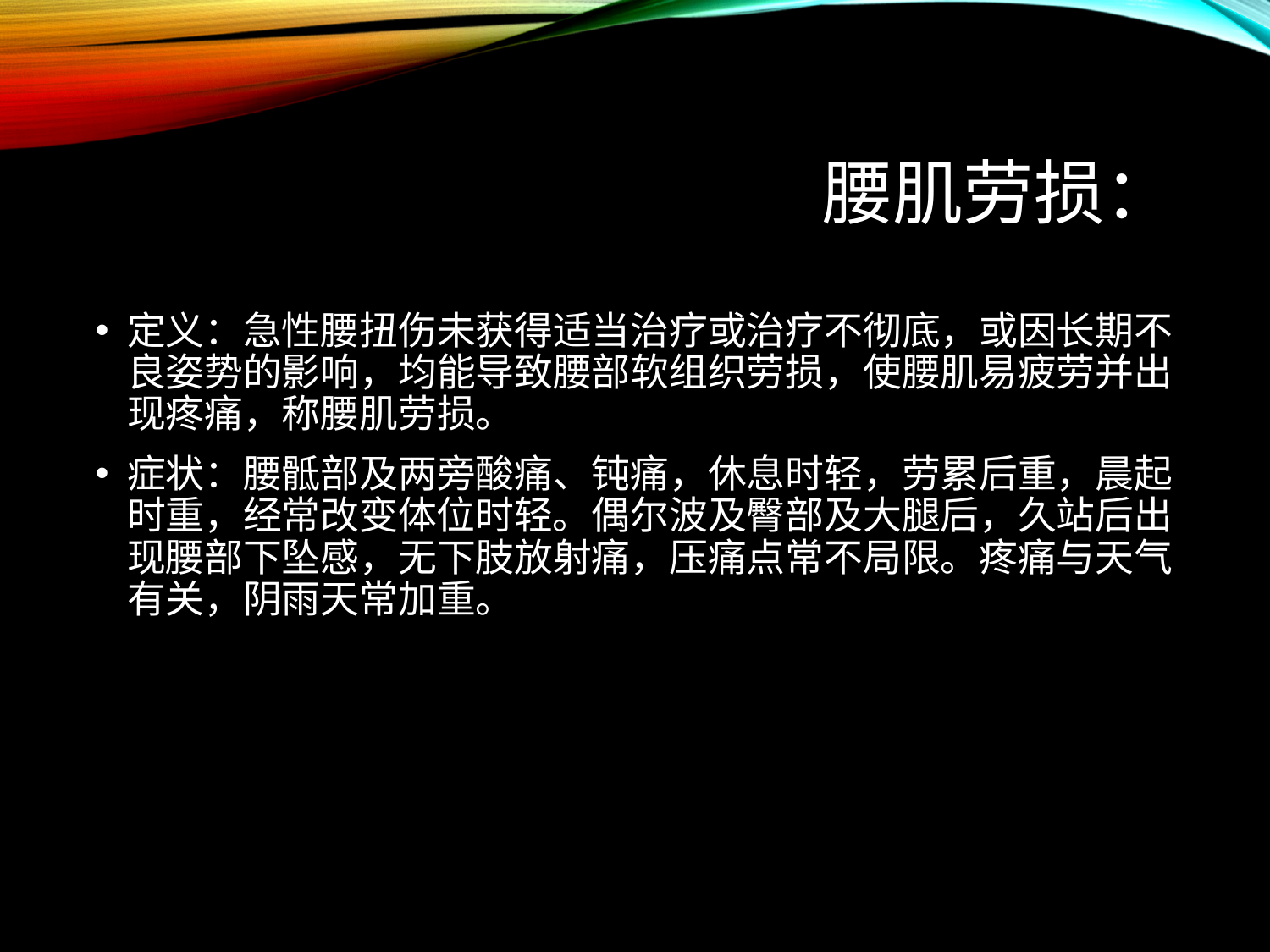

# 腰肌劳损：
定义：急性腰扭伤未获得适当治疗或治疗不彻底，或因长期不良姿势的影响，均能导致腰部软组织劳损，使腰肌易疲劳并出现疼痛，称腰肌劳损。
症状：腰骶部及两旁酸痛、钝痛，休息时轻，劳累后重，晨起时重，经常改变体位时轻。偶尔波及臀部及大腿后，久站后出现腰部下坠感，无下肢放射痛，压痛点常不局限。疼痛与天气有关，阴雨天常加重。